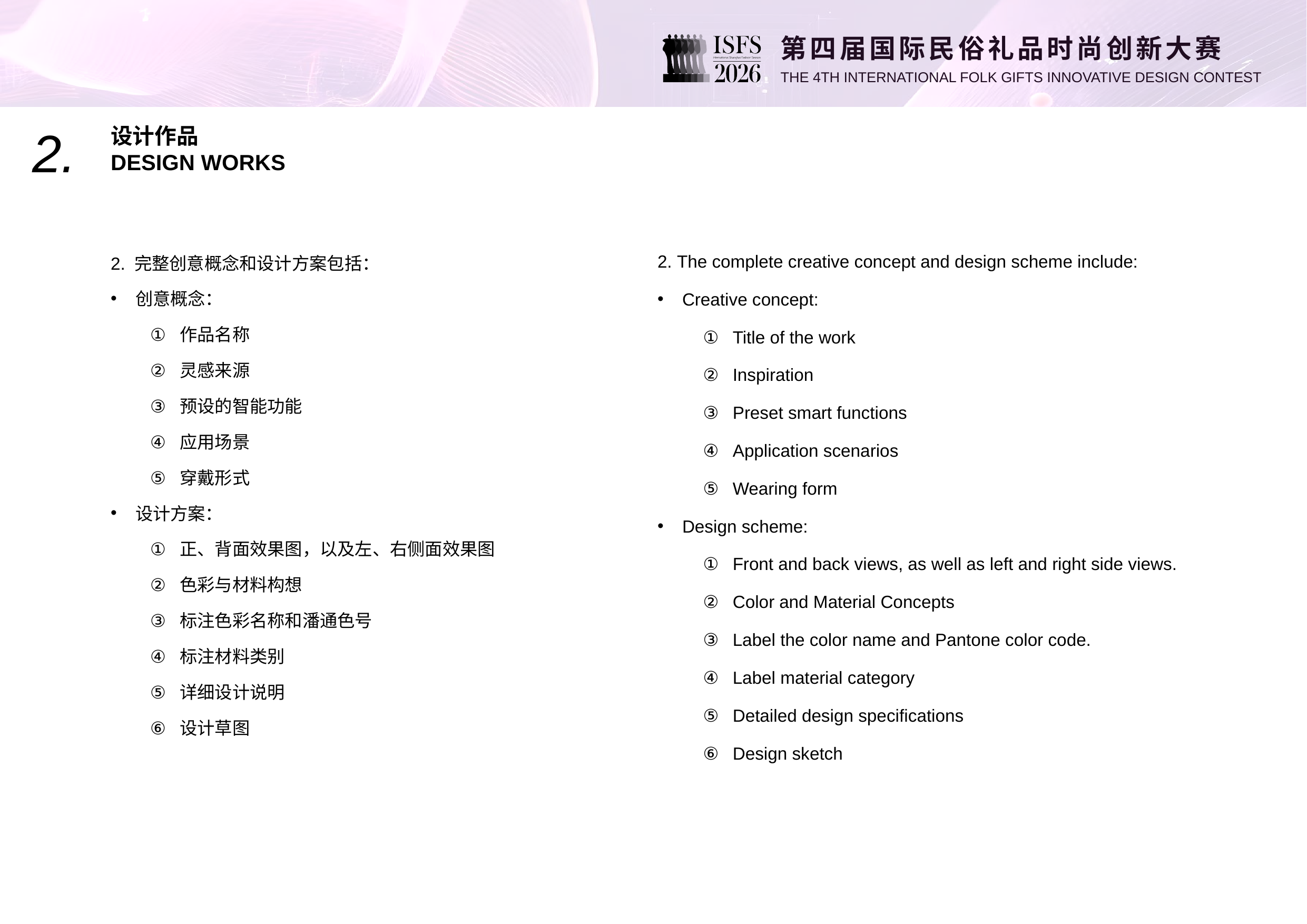

2.
设计作品
DESIGN WORKS
2. The complete creative concept and design scheme include:
Creative concept:
Title of the work
Inspiration
Preset smart functions
Application scenarios
Wearing form
Design scheme:
Front and back views, as well as left and right side views.
Color and Material Concepts
Label the color name and Pantone color code.
Label material category
Detailed design specifications
Design sketch
2. 完整创意概念和设计方案包括：
创意概念：
作品名称
灵感来源
预设的智能功能
应用场景
穿戴形式
设计方案：
正、背面效果图，以及左、右侧面效果图
色彩与材料构想
标注色彩名称和潘通色号
标注材料类别
详细设计说明
设计草图